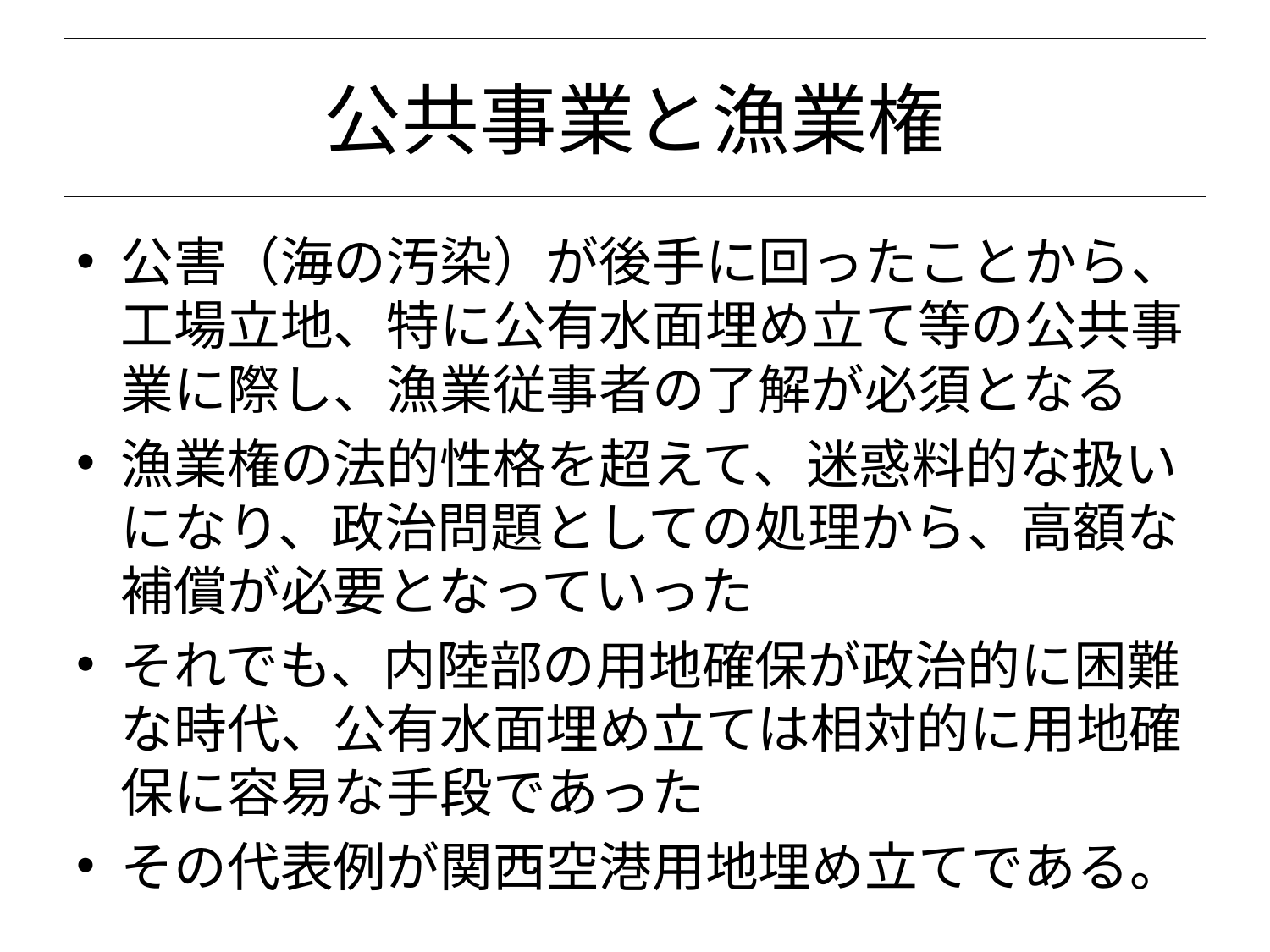

# 公共事業と漁業権
公害（海の汚染）が後手に回ったことから、工場立地、特に公有水面埋め立て等の公共事業に際し、漁業従事者の了解が必須となる
漁業権の法的性格を超えて、迷惑料的な扱いになり、政治問題としての処理から、高額な補償が必要となっていった
それでも、内陸部の用地確保が政治的に困難な時代、公有水面埋め立ては相対的に用地確保に容易な手段であった
その代表例が関西空港用地埋め立てである。